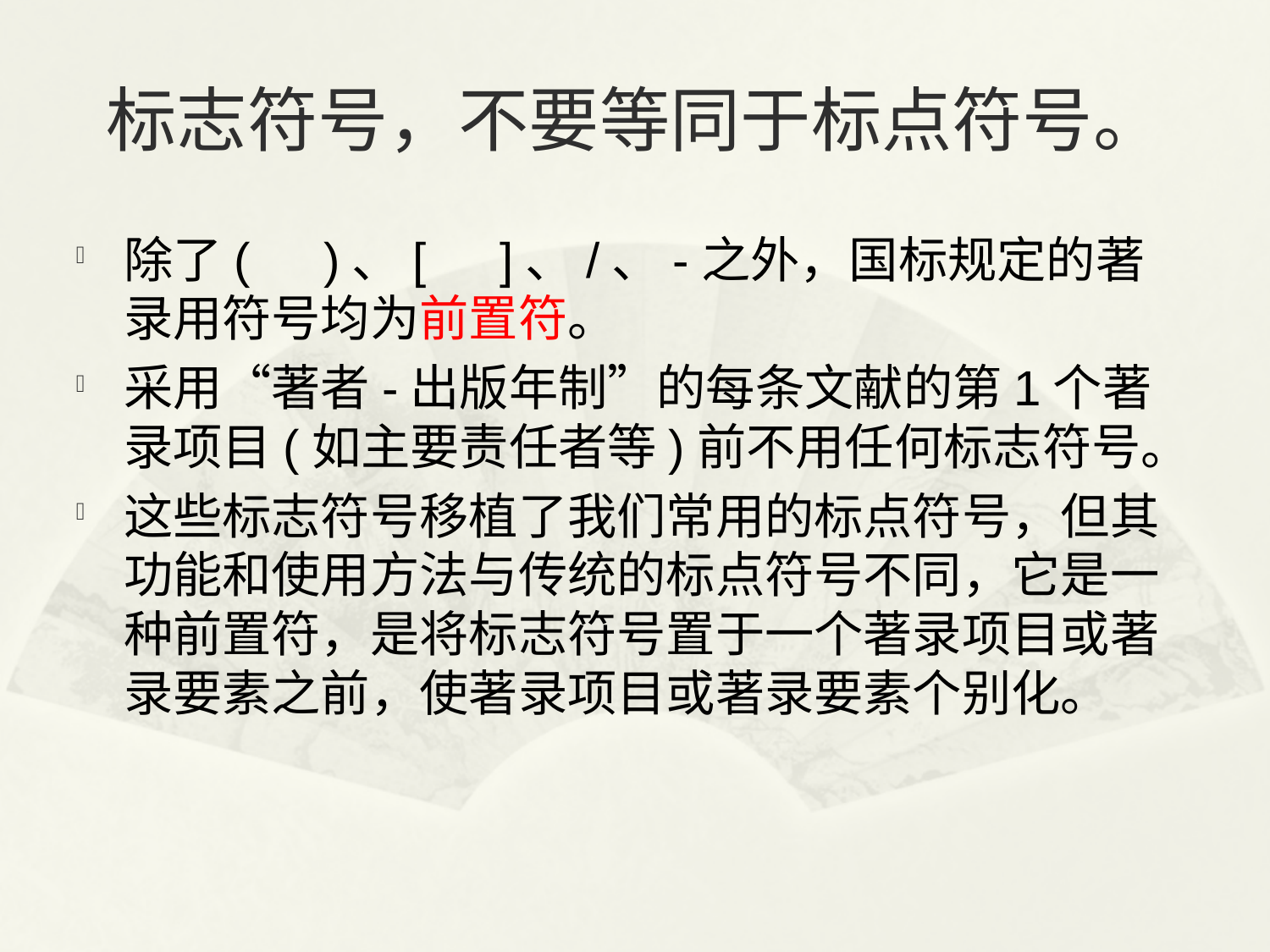

# 标志符号，不要等同于标点符号。
除了(　)、[　]、/、-之外，国标规定的著录用符号均为前置符。
采用“著者-出版年制”的每条文献的第1个著录项目(如主要责任者等)前不用任何标志符号。
这些标志符号移植了我们常用的标点符号，但其功能和使用方法与传统的标点符号不同，它是一种前置符，是将标志符号置于一个著录项目或著录要素之前，使著录项目或著录要素个别化。